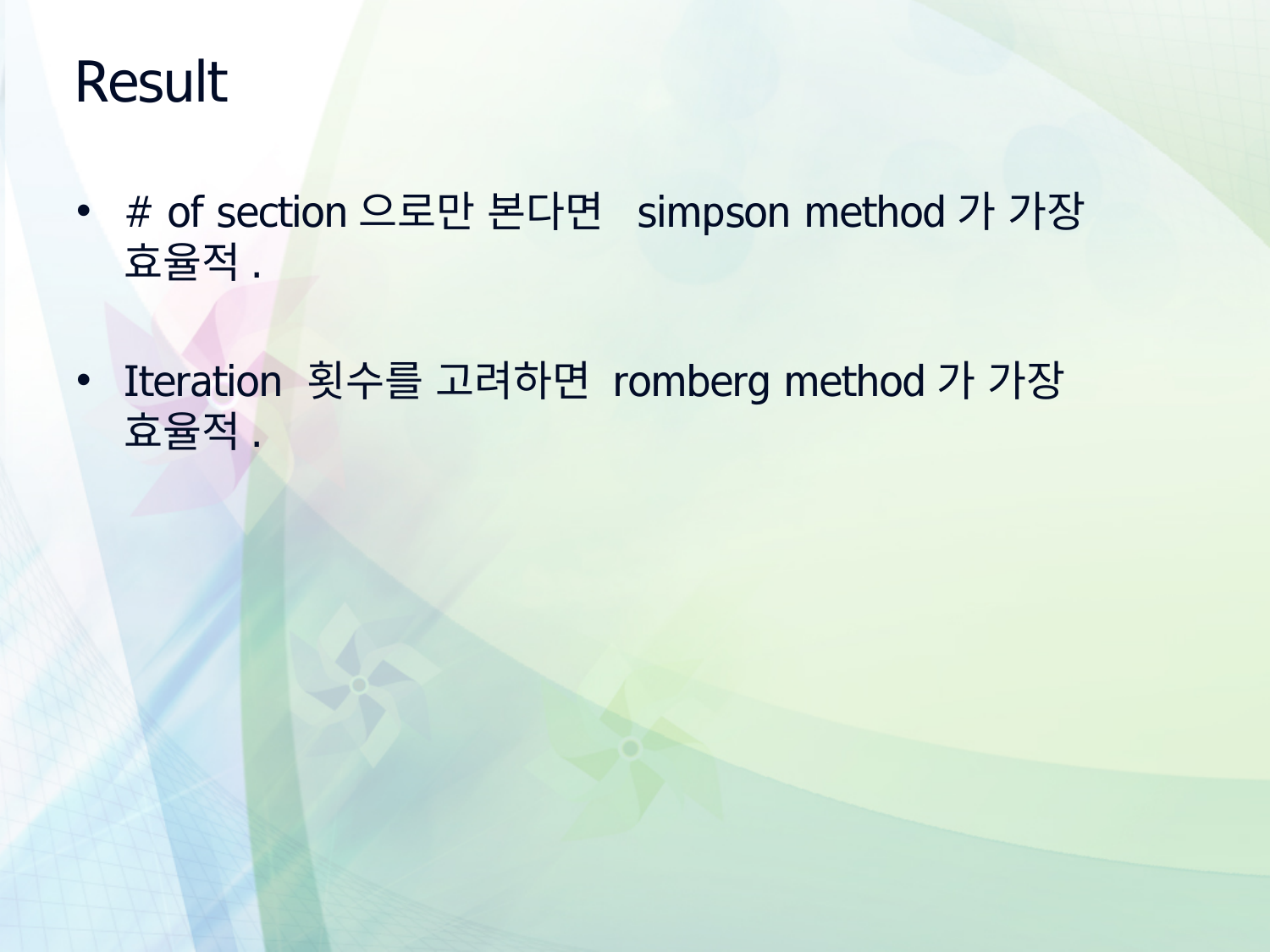

# Result
# of section으로만 본다면  simpson method가 가장 효율적.

Iteration 횟수를 고려하면 romberg method가 가장 효율적.